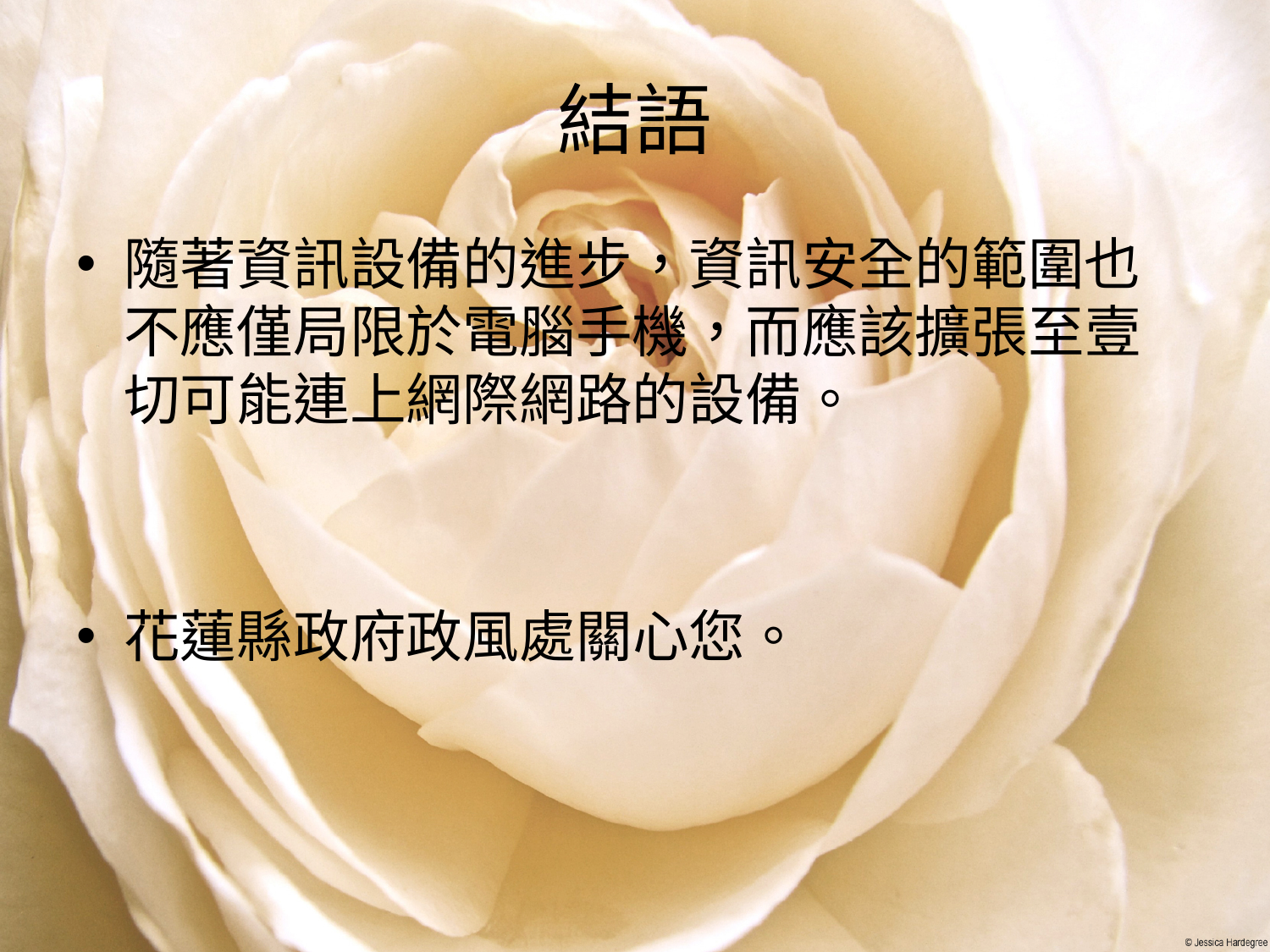

# 結語
隨著資訊設備的進步，資訊安全的範圍也不應僅局限於電腦手機，而應該擴張至壹切可能連上網際網路的設備。

花蓮縣政府政風處關心您。